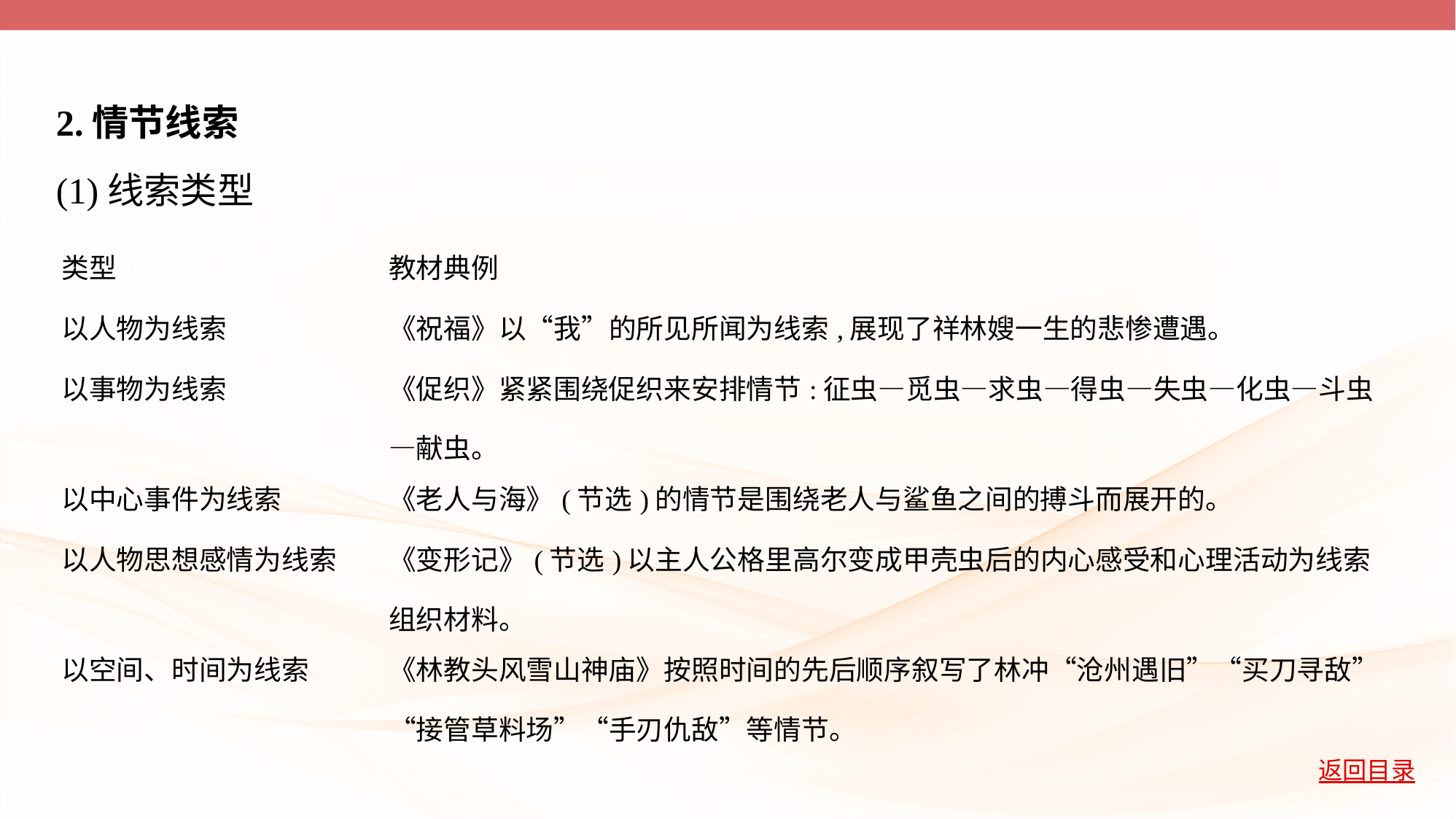

2.情节线索
(1)线索类型
| 类型 | 教材典例 |
| --- | --- |
| 以人物为线索 | 《祝福》以“我”的所见所闻为线索,展现了祥林嫂一生的悲惨遭遇。 |
| 以事物为线索 | 《促织》紧紧围绕促织来安排情节:征虫—觅虫—求虫—得虫—失虫—化虫—斗虫—献虫。 |
| 以中心事件为线索 | 《老人与海》(节选)的情节是围绕老人与鲨鱼之间的搏斗而展开的。 |
| 以人物思想感情为线索 | 《变形记》(节选)以主人公格里高尔变成甲壳虫后的内心感受和心理活动为线索组织材料。 |
| 以空间、时间为线索 | 《林教头风雪山神庙》按照时间的先后顺序叙写了林冲“沧州遇旧”“买刀寻敌”“接管草料场”“手刃仇敌”等情节。 |